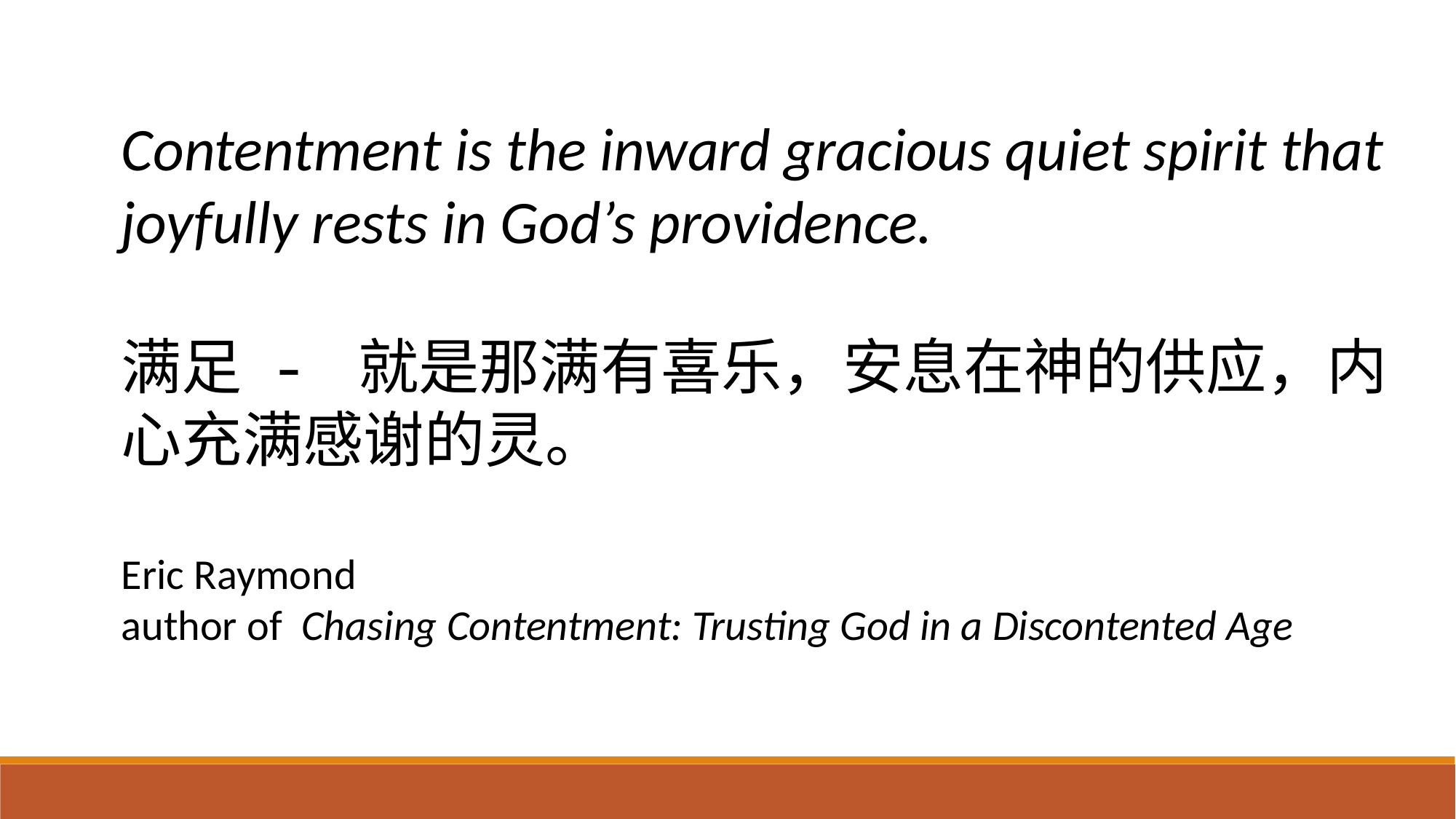

Contentment is the inward gracious quiet spirit that joyfully rests in God’s providence.

满足 - 就是那满有喜乐，安息在神的供应，内心充满感谢的灵。

Eric Raymond
author of  Chasing Contentment: Trusting God in a Discontented Age